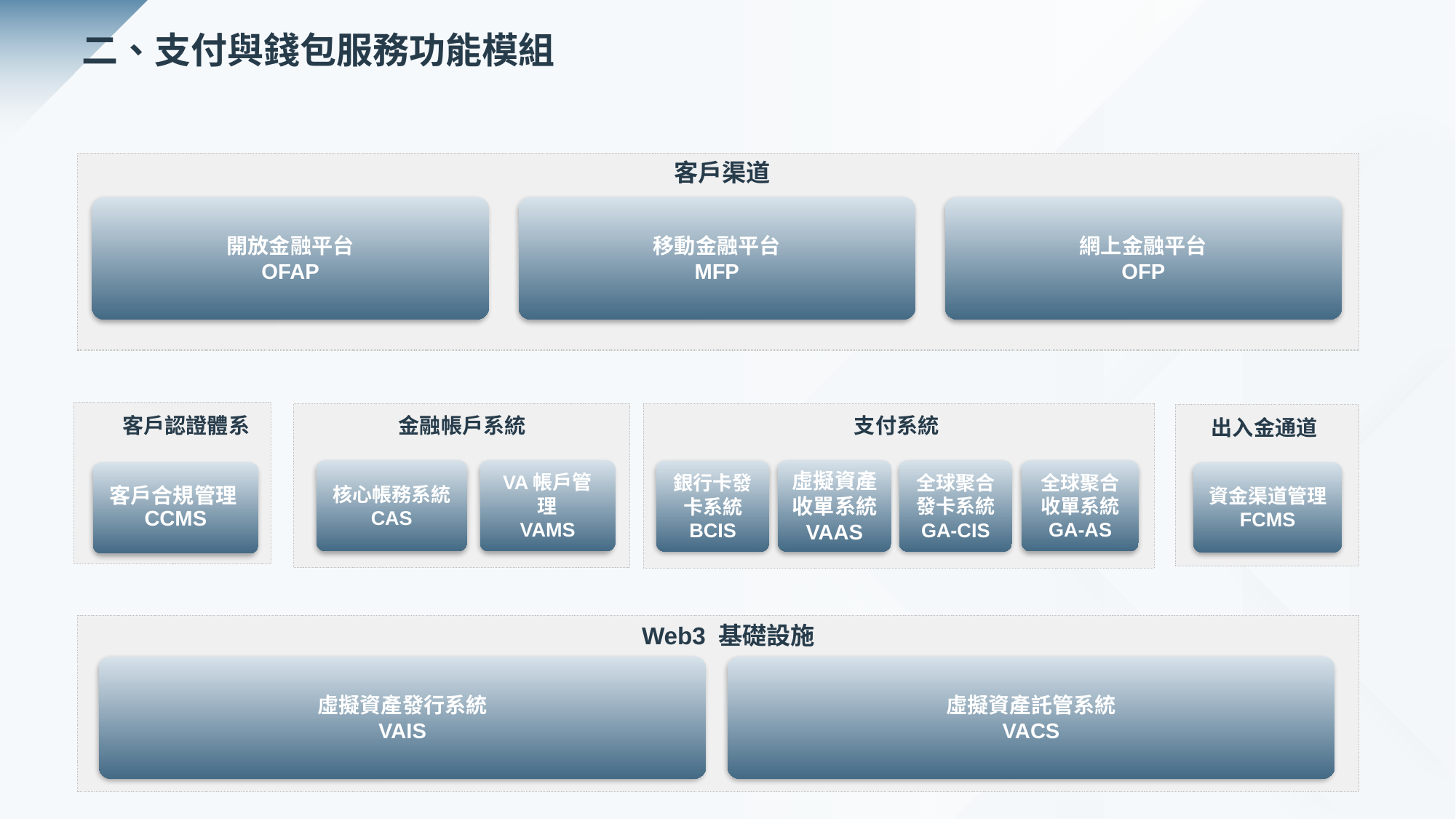

二、支付與錢包服務功能模組
客戶渠道

開放金融平台
OFAP
移動金融平台
MFP
網上金融平台
OFP

金融帳戶系統
支付系統
客戶認證體系
出入金通道
核心帳務系統
CAS
VA帳戶管理
VAMS
全球聚合收單系統
GA-AS
虛擬資產收單系統
VAAS
全球聚合發卡系統
GA-CIS
銀行卡發卡系統
BCIS
客戶合規管理CCMS
資金渠道管理
FCMS
Web3 基礎設施

虛擬資產發行系統
VAIS
虛擬資產託管系統
VACS